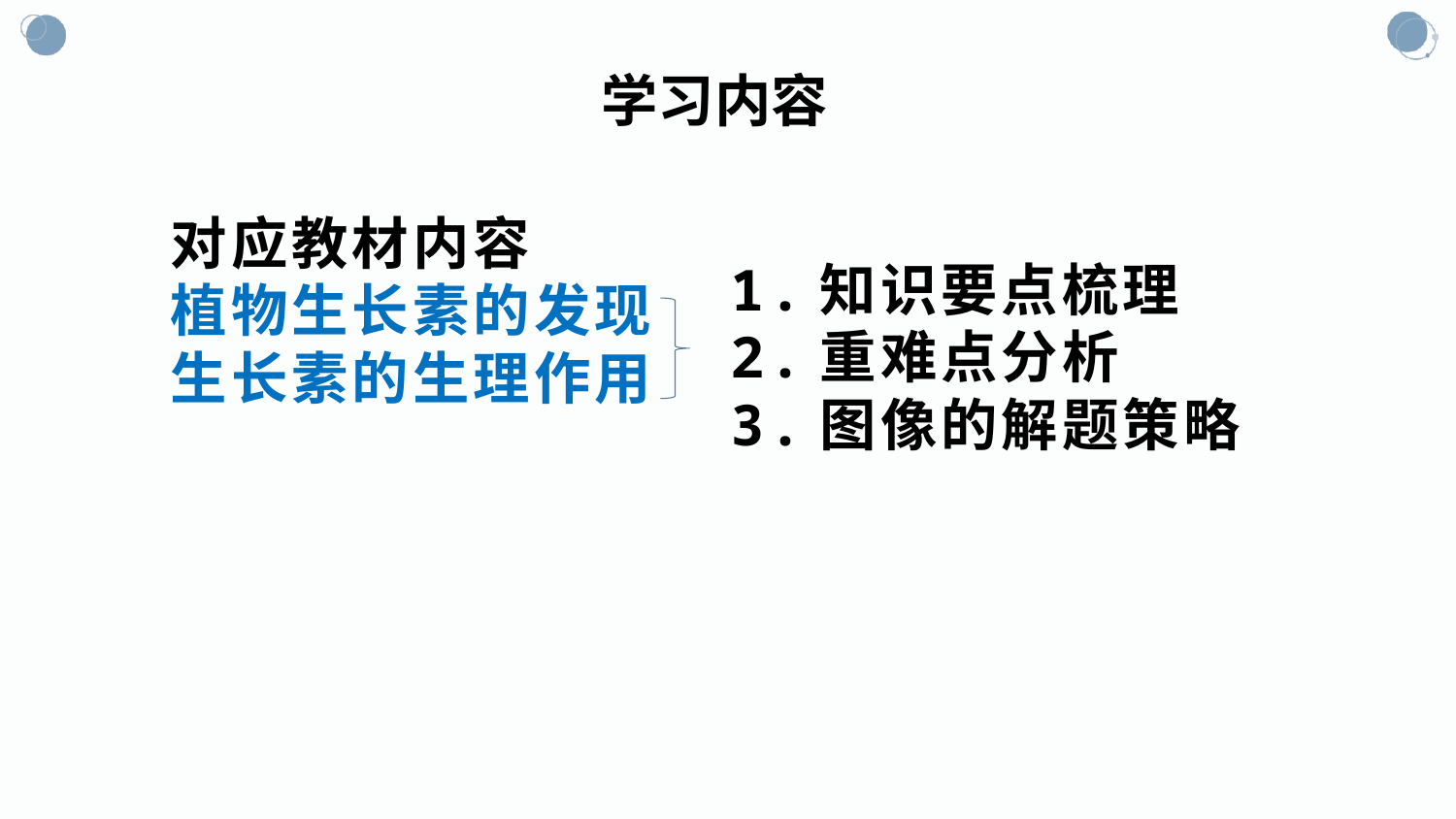

学习内容
# 对应教材内容 植物生长素的发现 生长素的生理作用
1.知识要点梳理
2.重难点分析
3.图像的解题策略